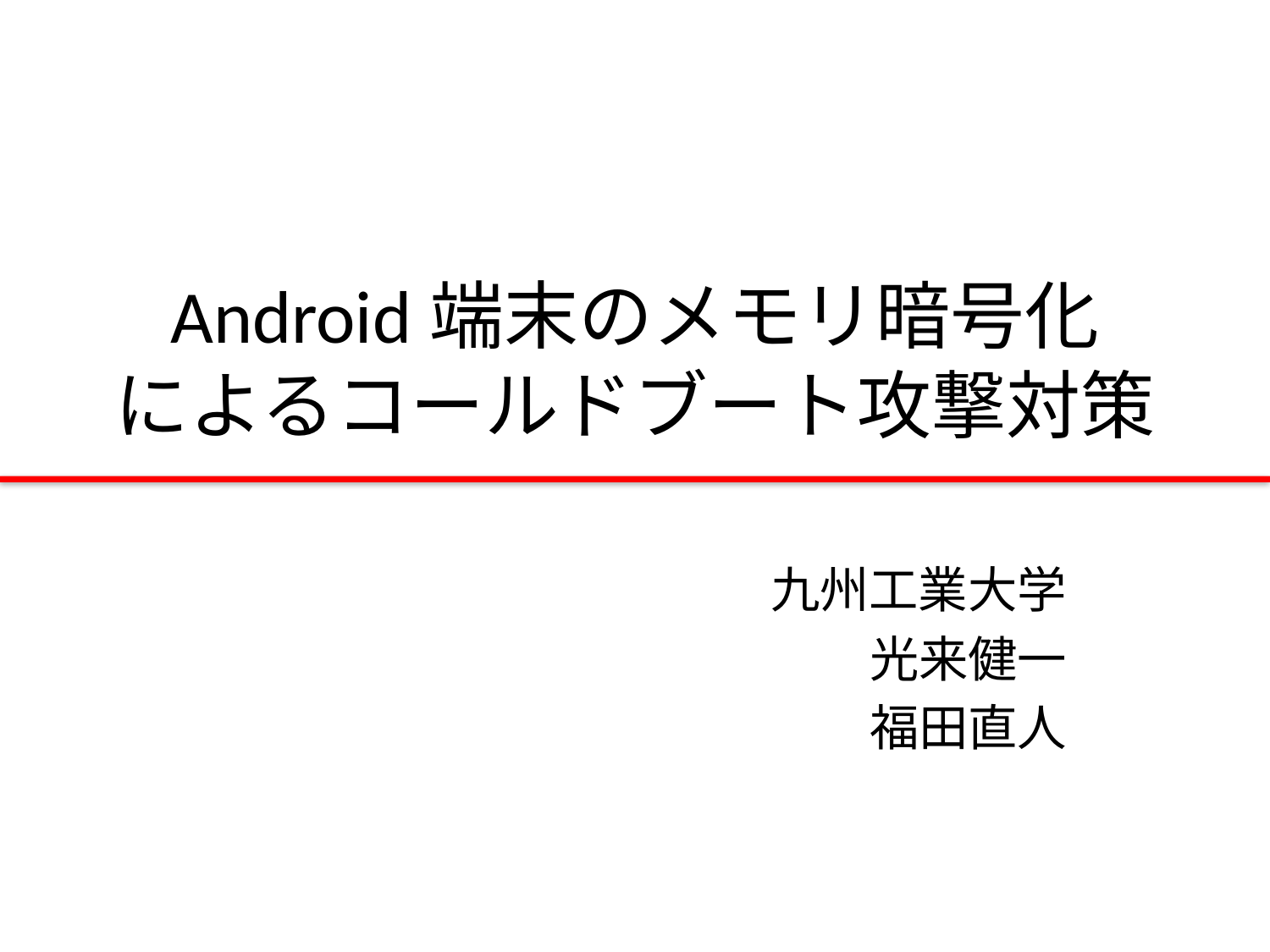

# Android端末のメモリ暗号化 によるコールドブート攻撃対策
九州工業大学
光来健一
福田直人
1